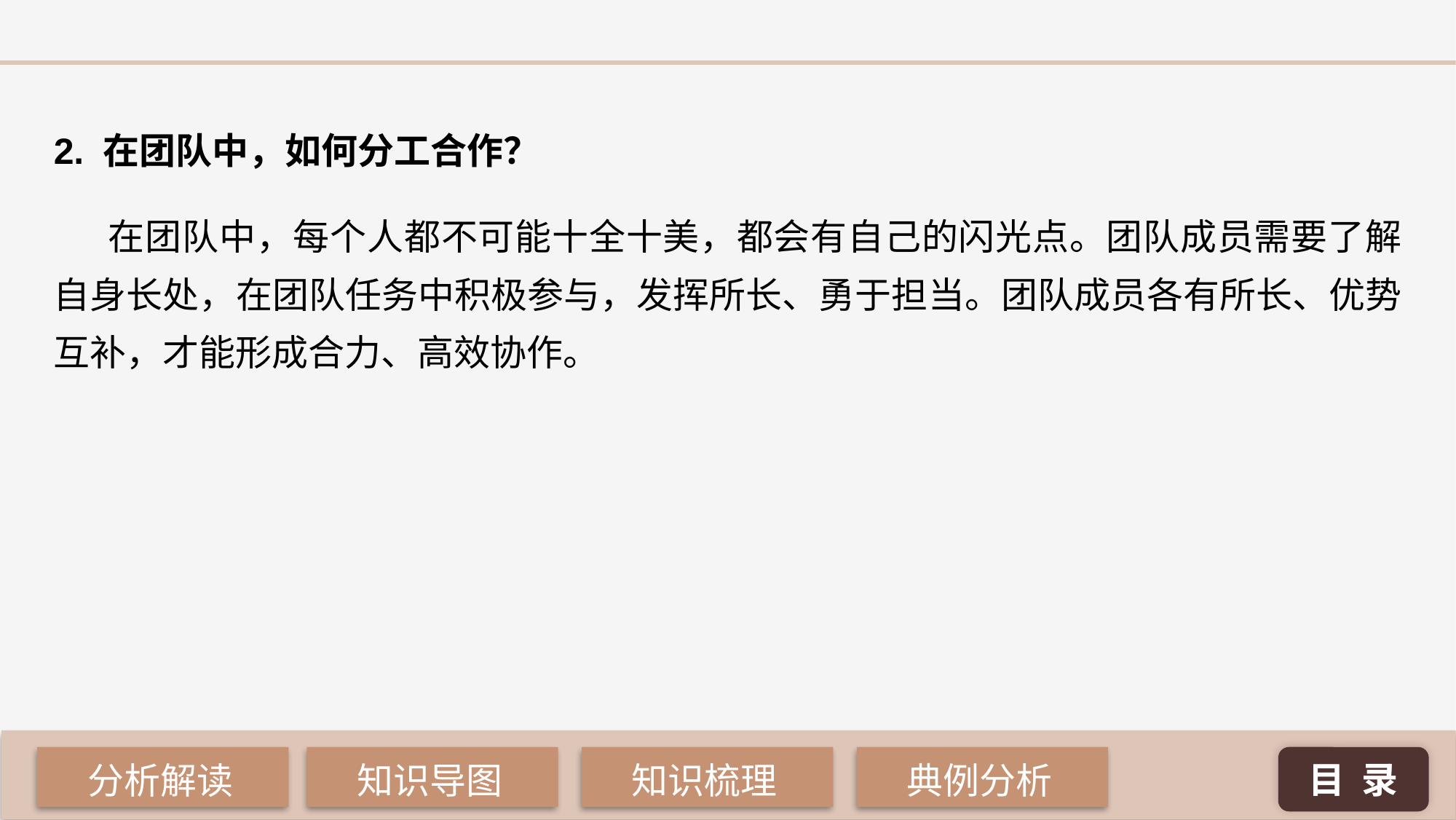

2. 在团队中，如何分工合作？
在团队中，每个人都不可能十全十美，都会有自己的闪光点。团队成员需要了解自身长处，在团队任务中积极参与，发挥所长、勇于担当。团队成员各有所长、优势互补，才能形成合力、高效协作。